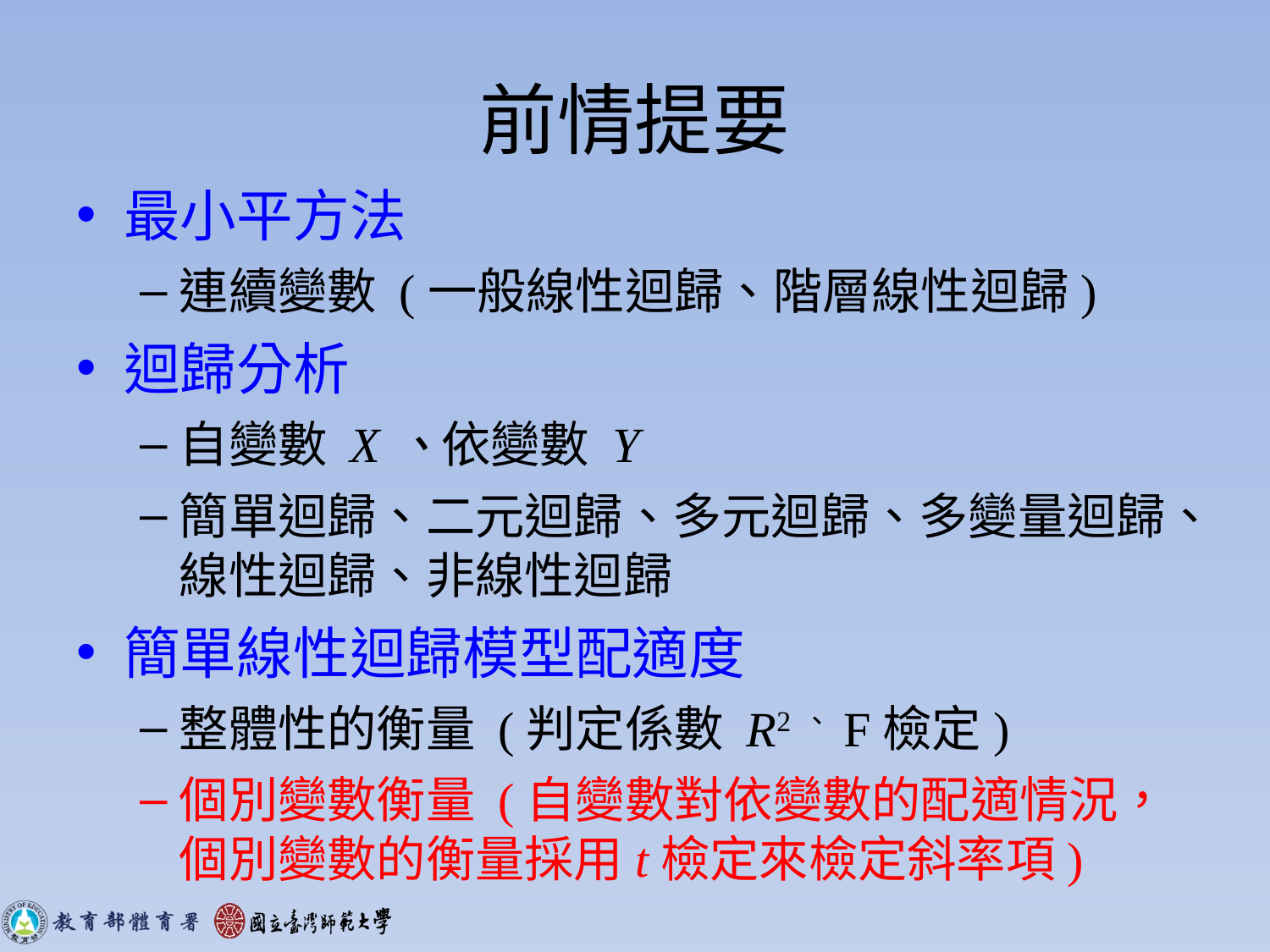

# 前情提要
最小平方法
連續變數 (一般線性迴歸、階層線性迴歸)
迴歸分析
自變數 X、依變數 Y
簡單迴歸、二元迴歸、多元迴歸、多變量迴歸、線性迴歸、非線性迴歸
簡單線性迴歸模型配適度
整體性的衡量 (判定係數 R2、F檢定)
個別變數衡量 (自變數對依變數的配適情況，個別變數的衡量採用t檢定來檢定斜率項)